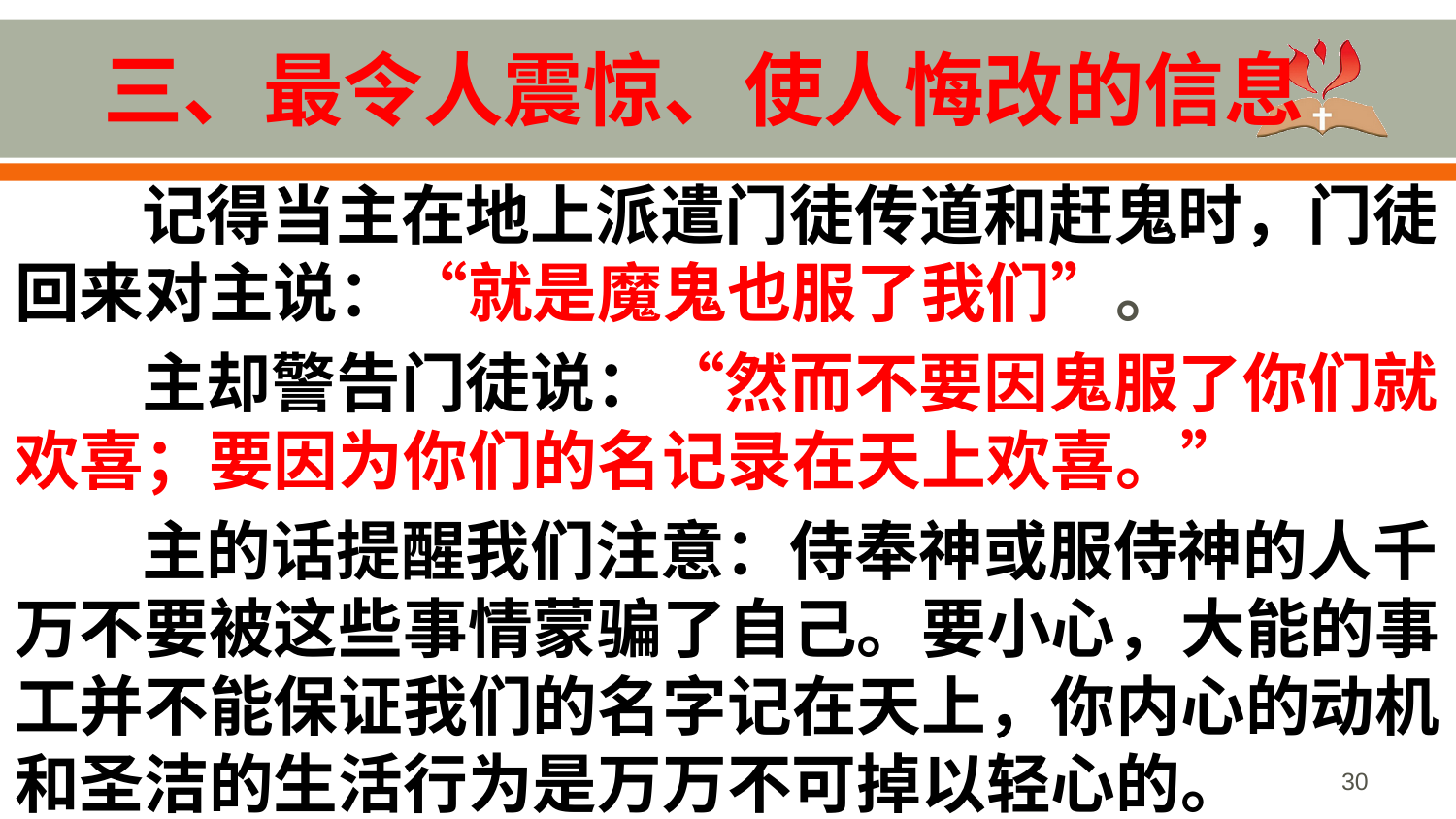

# 三、最令人震惊、使人悔改的信息
记得当主在地上派遣门徒传道和赶鬼时，门徒回来对主说：“就是魔鬼也服了我们”。
主却警告门徒说：“然而不要因鬼服了你们就欢喜；要因为你们的名记录在天上欢喜。”
主的话提醒我们注意：侍奉神或服侍神的人千万不要被这些事情蒙骗了自己。要小心，大能的事工并不能保证我们的名字记在天上，你内心的动机和圣洁的生活行为是万万不可掉以轻心的。

30